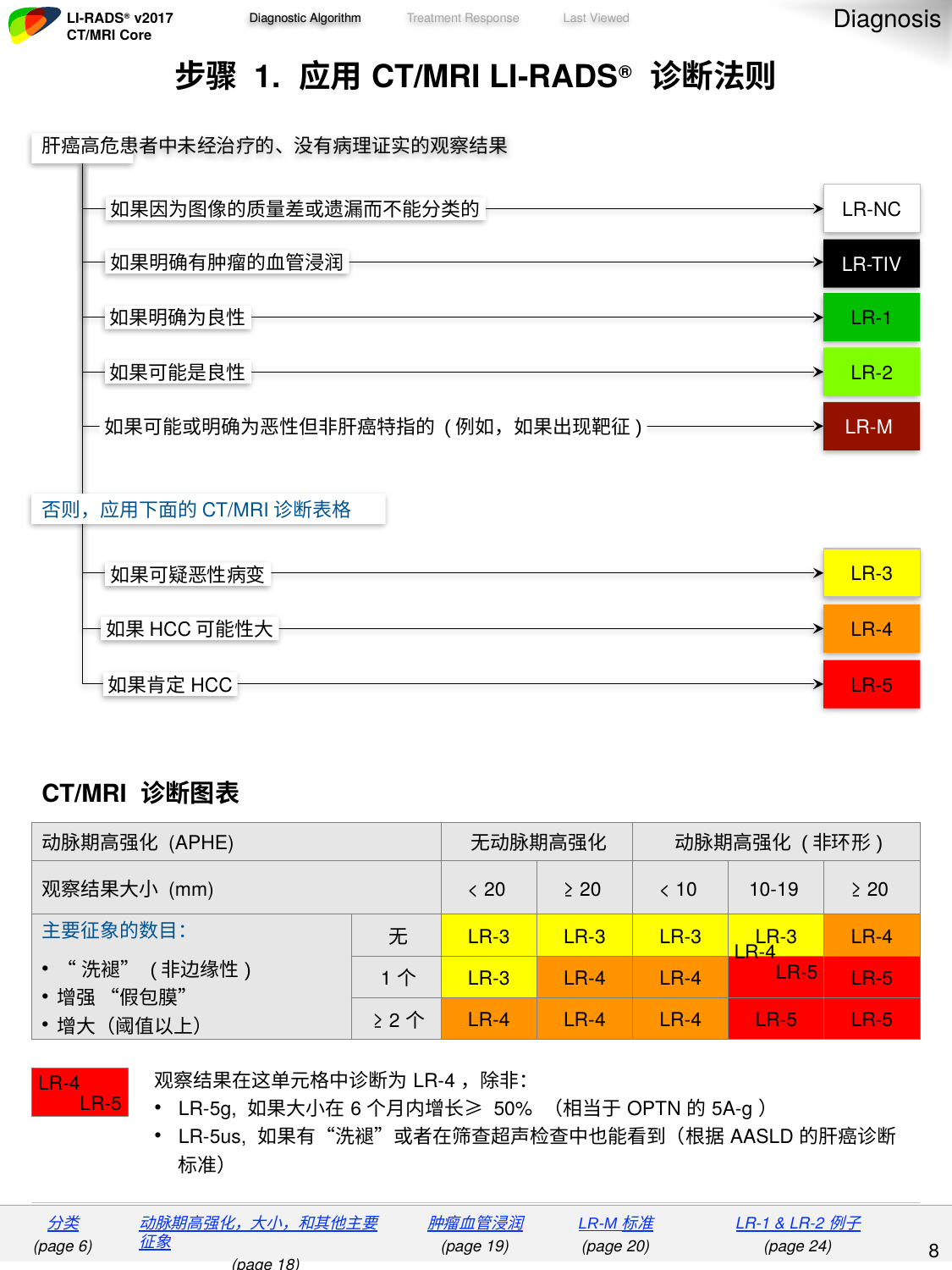

Diagnosis
Diagnostic Algorithm
| 步骤 1. 应用CT/MRI LI-RADS® 诊断法则 |  |  |  |  |  |  |  |
| --- | --- | --- | --- | --- | --- | --- | --- |
|  |  |  |  |  |  |  |  |
| CT/MRI 诊断图表 |  |  |  |  |  |  |  |
| 动脉期高强化 (APHE) |  |  | 无动脉期高强化 |  | 动脉期高强化 (非环形) |  |  |
| 观察结果大小 (mm) |  |  | < 20 | ≥ 20 | < 10 | 10-19 | ≥ 20 |
| 主要征象的数目： “洗褪” (非边缘性) 增强 “假包膜” 增大（阈值以上） |  | 无 | LR-3 | LR-3 | LR-3 | LR-3 | LR-4 |
|  |  | 1个 | LR-3 | LR-4 | LR-4 |  | LR-5 |
|  |  | ≥ 2个 | LR-4 | LR-4 | LR-4 | LR-5 | LR-5 |
|  | 观察结果在这单元格中诊断为LR-4，除非： LR-5g, 如果大小在6个月内增长≥ 50% （相当于OPTN的5A-g） LR-5us, 如果有“洗褪”或者在筛查超声检查中也能看到（根据AASLD的肝癌诊断标准） |  |  |  |  |  |  |
| 如果不确定任何主要征象的有无：认为没有那个征象 |  |  |  |  |  |  |  |
肝癌高危患者中未经治疗的、没有病理证实的观察结果
LR-NC
如果因为图像的质量差或遗漏而不能分类的
LR-TIV
如果明确有肿瘤的血管浸润
LR-1
如果明确为良性
LR-2
如果可能是良性
LR-M
如果可能或明确为恶性但非肝癌特指的 (例如，如果出现靶征)
否则，应用下面的CT/MRI诊断表格
LR-3
如果可疑恶性病变
LR-4
如果HCC可能性大
LR-5
如果肯定HCC

LR-4
LR-5
|  |
| --- |

LR-4
LR-5

| 分类 (page 6) | 动脉期高强化，大小，和其他主要征象 (page 18) | 肿瘤血管浸润 (page 19) | LR-M 标准 (page 20) | LR-1 & LR-2 例子 (page 24) |  |
| --- | --- | --- | --- | --- | --- |
8